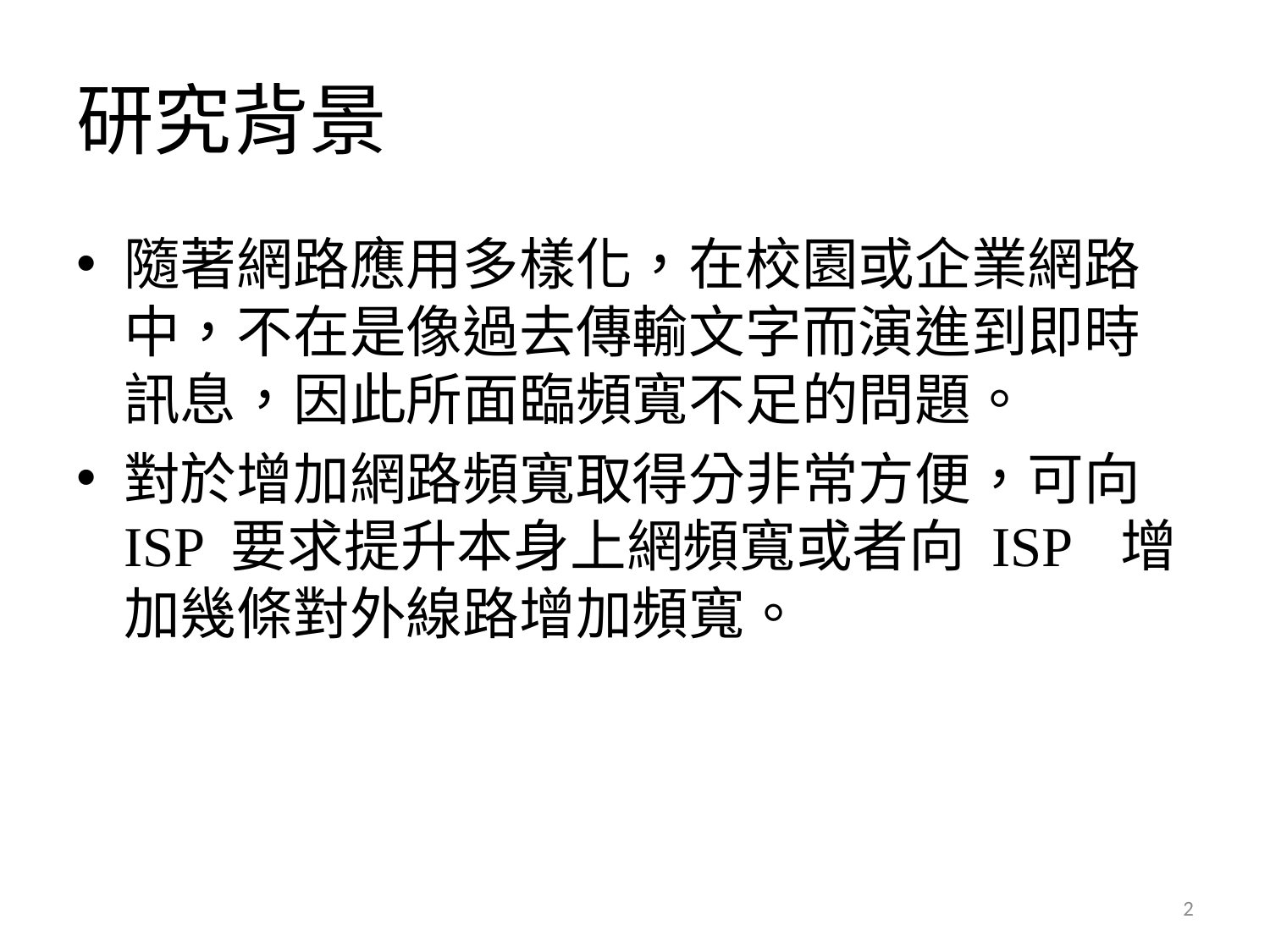

# 研究背景
隨著網路應用多樣化，在校園或企業網路中，不在是像過去傳輸文字而演進到即時訊息，因此所面臨頻寬不足的問題。
對於增加網路頻寬取得分非常方便，可向 ISP 要求提升本身上網頻寬或者向 ISP 增加幾條對外線路增加頻寬。

2